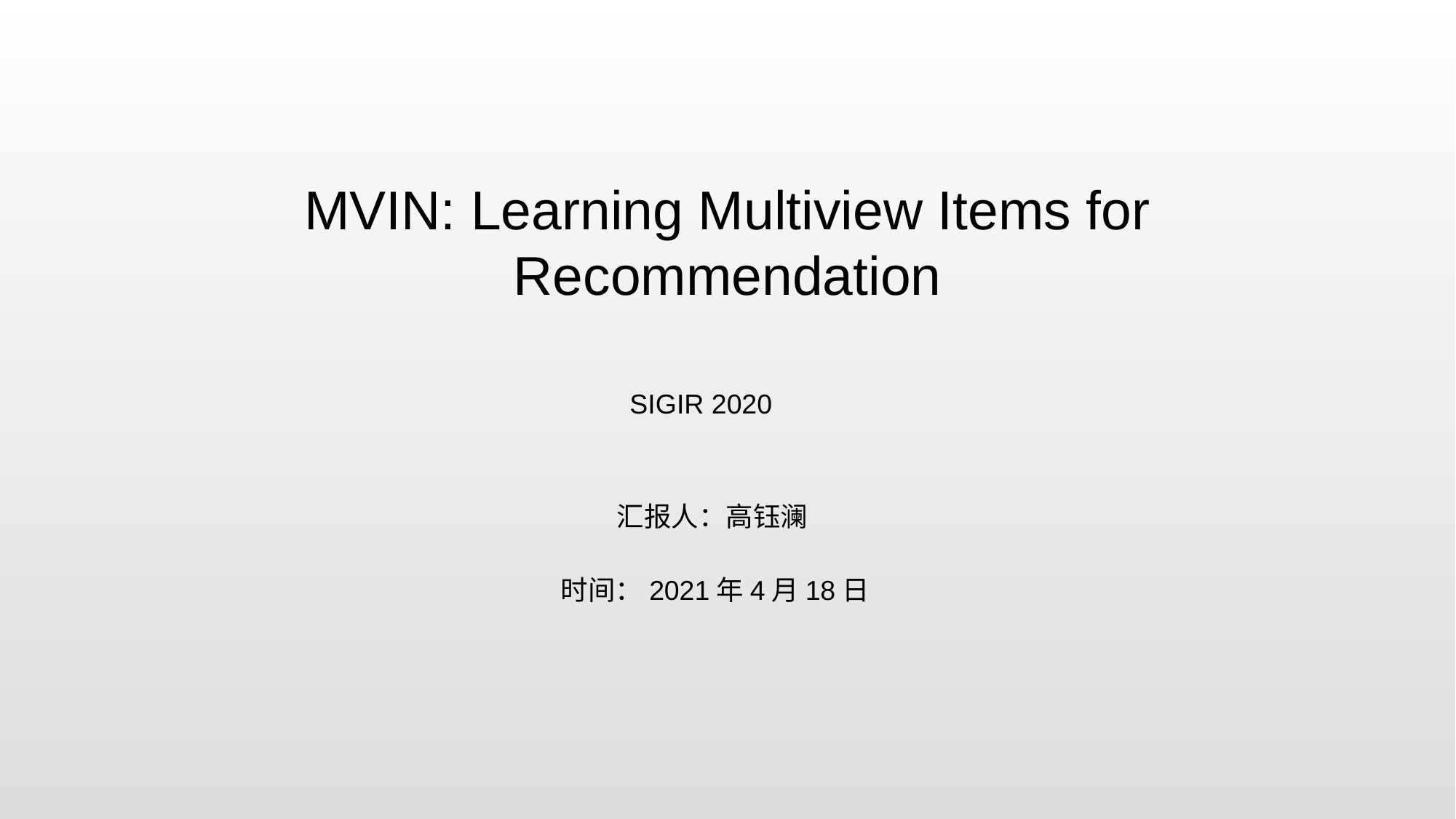

MVIN: Learning Multiview Items for Recommendation
SIGIR 2020
汇报人：高钰澜
时间：2021年4月18日